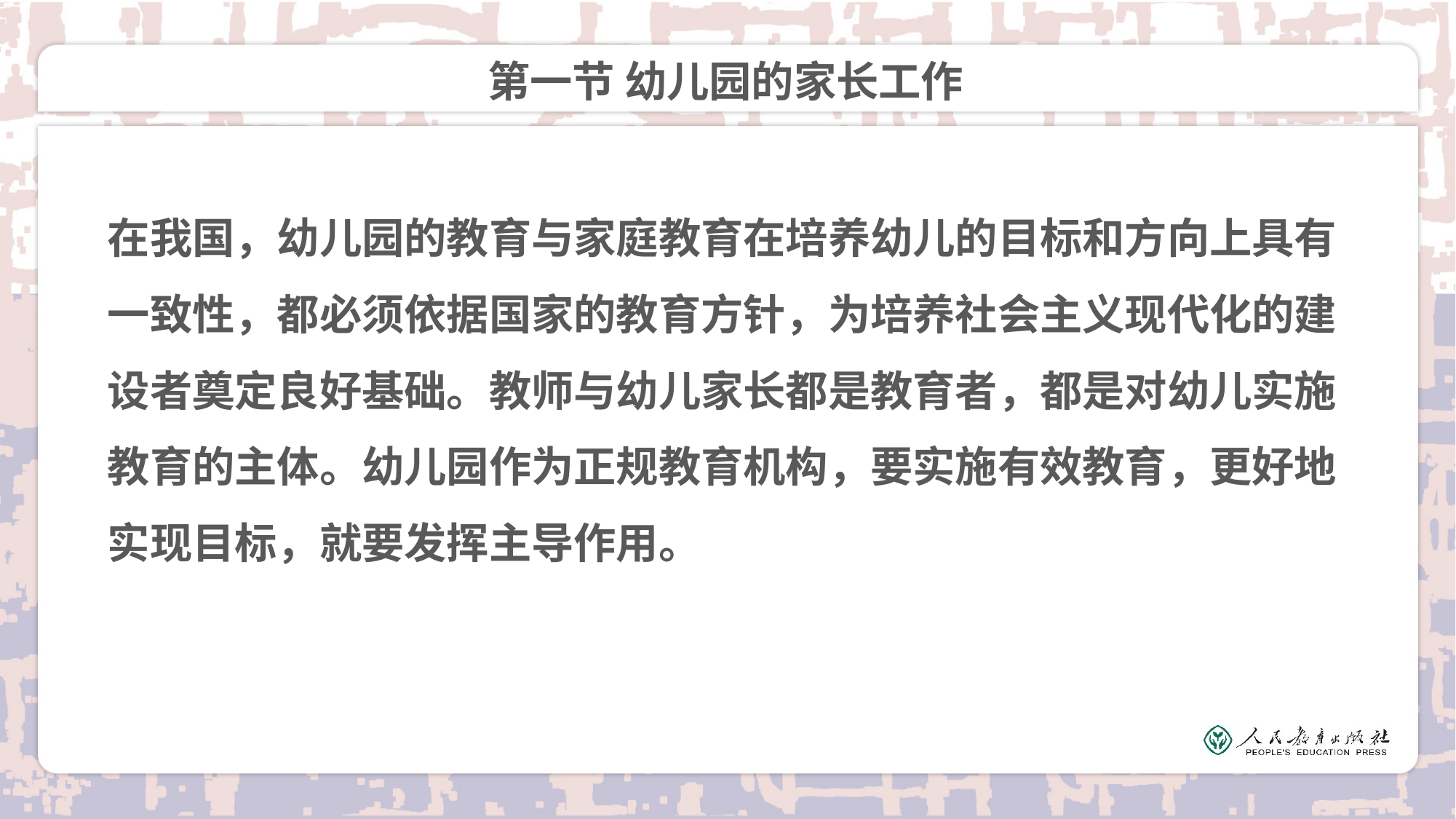

# 第一节 幼儿园的家长工作
在我国，幼儿园的教育与家庭教育在培养幼儿的目标和方向上具有一致性，都必须依据国家的教育方针，为培养社会主义现代化的建设者奠定良好基础。教师与幼儿家长都是教育者，都是对幼儿实施教育的主体。幼儿园作为正规教育机构，要实施有效教育，更好地实现目标，就要发挥主导作用。